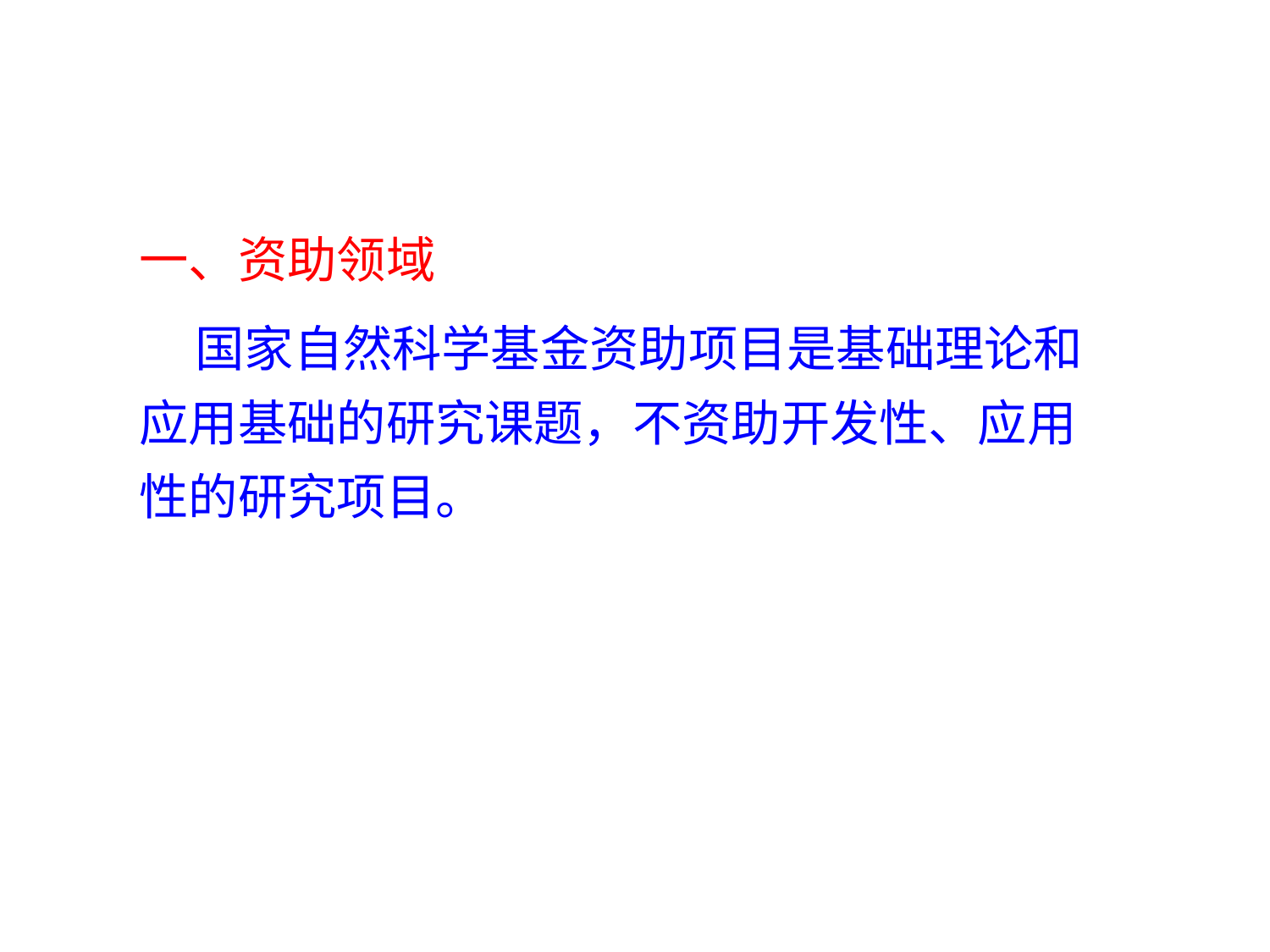

一、资助领域
    国家自然科学基金资助项目是基础理论和应用基础的研究课题，不资助开发性、应用性的研究项目。